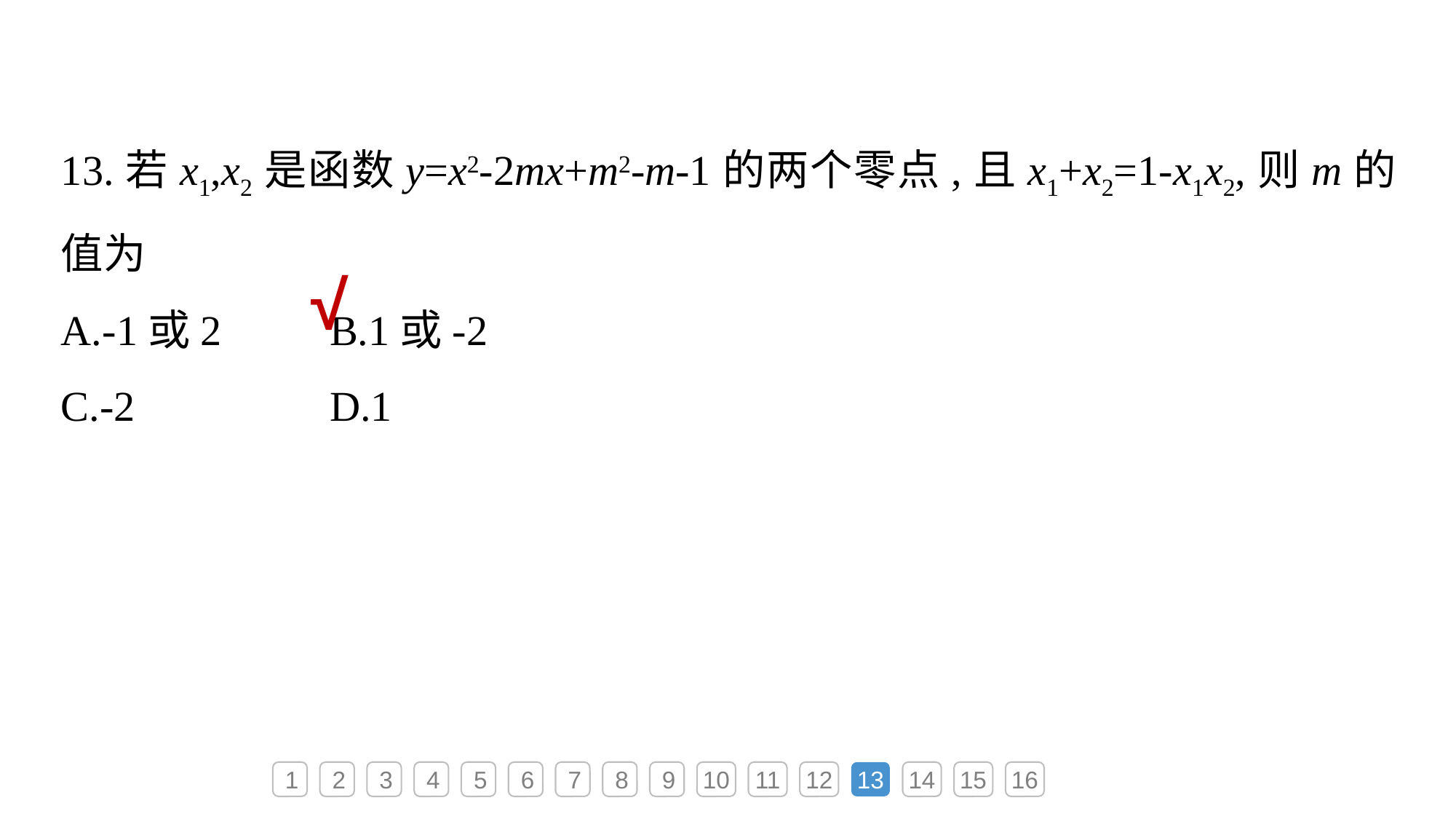

13.若x1,x2是函数y=x2-2mx+m2-m-1的两个零点,且x1+x2=1-x1x2,则m的值为
A.-1或2	B.1或-2
C.-2	D.1
√
1
2
3
4
5
6
7
8
9
10
11
12
13
14
15
16